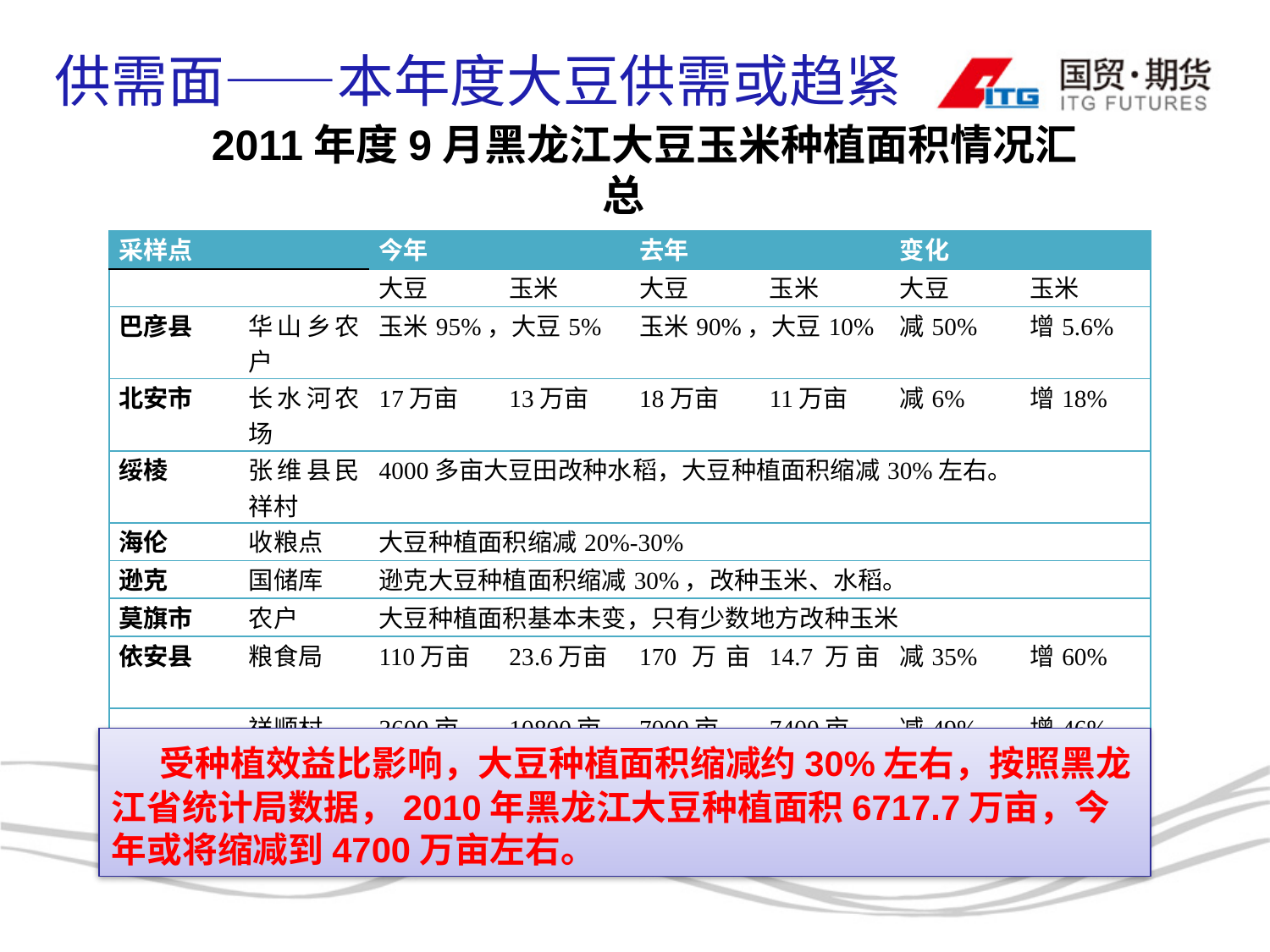

供需面——本年度大豆供需或趋紧
2011年度9月黑龙江大豆玉米种植面积情况汇总
| 采样点 |  | 今年 |  | 去年 |  | 变化 |  |
| --- | --- | --- | --- | --- | --- | --- | --- |
|  |  | 大豆 | 玉米 | 大豆 | 玉米 | 大豆 | 玉米 |
| 巴彦县 | 华山乡农户 | 玉米95%，大豆5% |  | 玉米90%，大豆10% |  | 减50% | 增5.6% |
| 北安市 | 长水河农场 | 17万亩 | 13万亩 | 18万亩 | 11万亩 | 减6% | 增18% |
| 绥棱 | 张维县民祥村 | 4000多亩大豆田改种水稻，大豆种植面积缩减30%左右。 |  |  |  |  |  |
| 海伦 | 收粮点 | 大豆种植面积缩减20%-30% |  |  |  |  |  |
| 逊克 | 国储库 | 逊克大豆种植面积缩减30%，改种玉米、水稻。 |  |  |  |  |  |
| 莫旗市 | 农户 | 大豆种植面积基本未变，只有少数地方改种玉米 |  |  |  |  |  |
| 依安县 | 粮食局 | 110万亩 | 23.6万亩 | 170万亩 | 14.7万亩 | 减35% | 增60% |
|  | 祥顺村 | 3600亩 | 10800亩 | 7000亩 | 7400亩 | 减49% | 增46% |
    受种植效益比影响，大豆种植面积缩减约30%左右，按照黑龙江省统计局数据，2010年黑龙江大豆种植面积6717.7万亩，今年或将缩减到4700万亩左右。